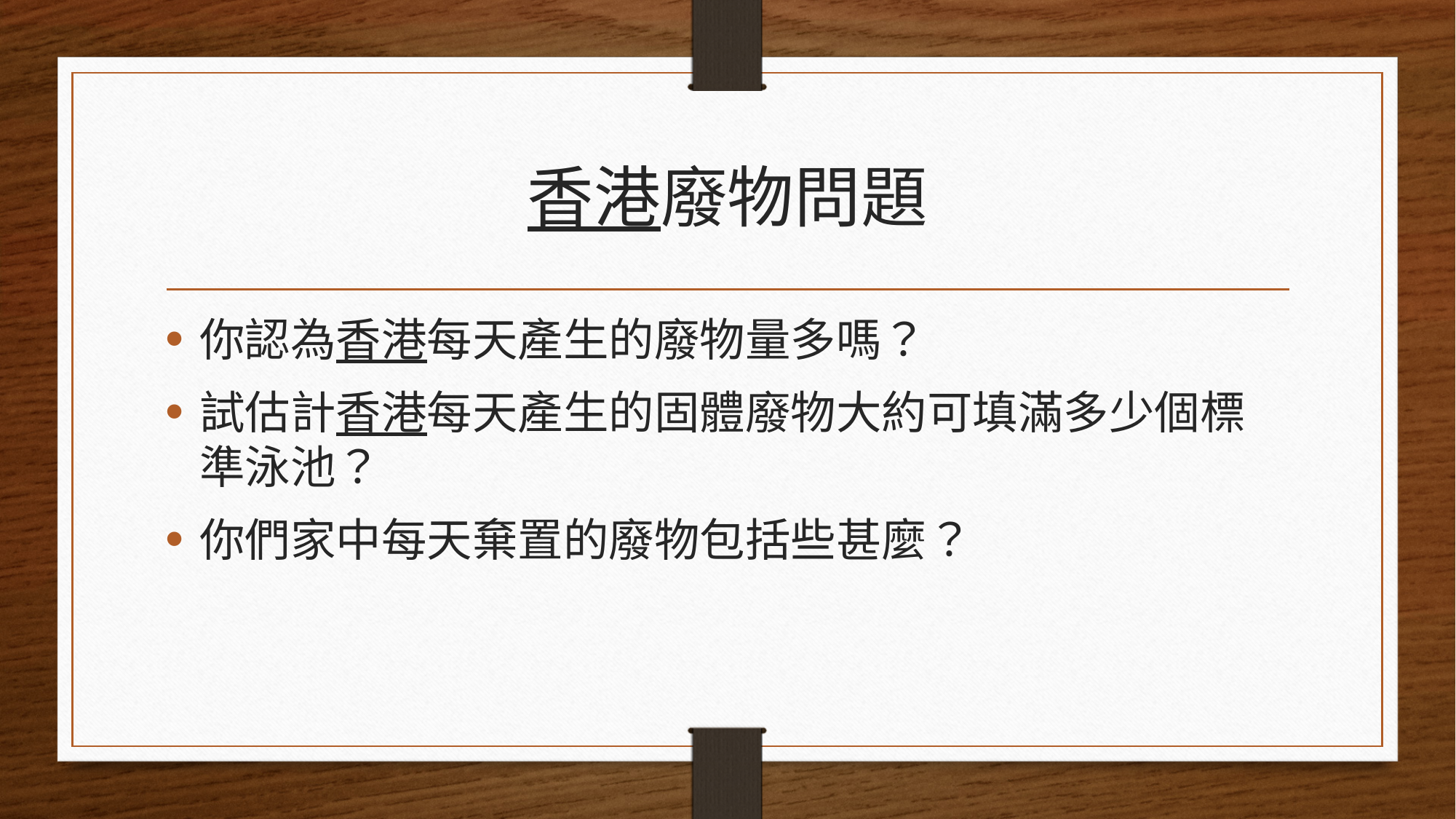

# 香港廢物問題
你認為香港每天產生的廢物量多嗎？
試估計香港每天產生的固體廢物大約可填滿多少個標準泳池？
你們家中每天棄置的廢物包括些甚麼？